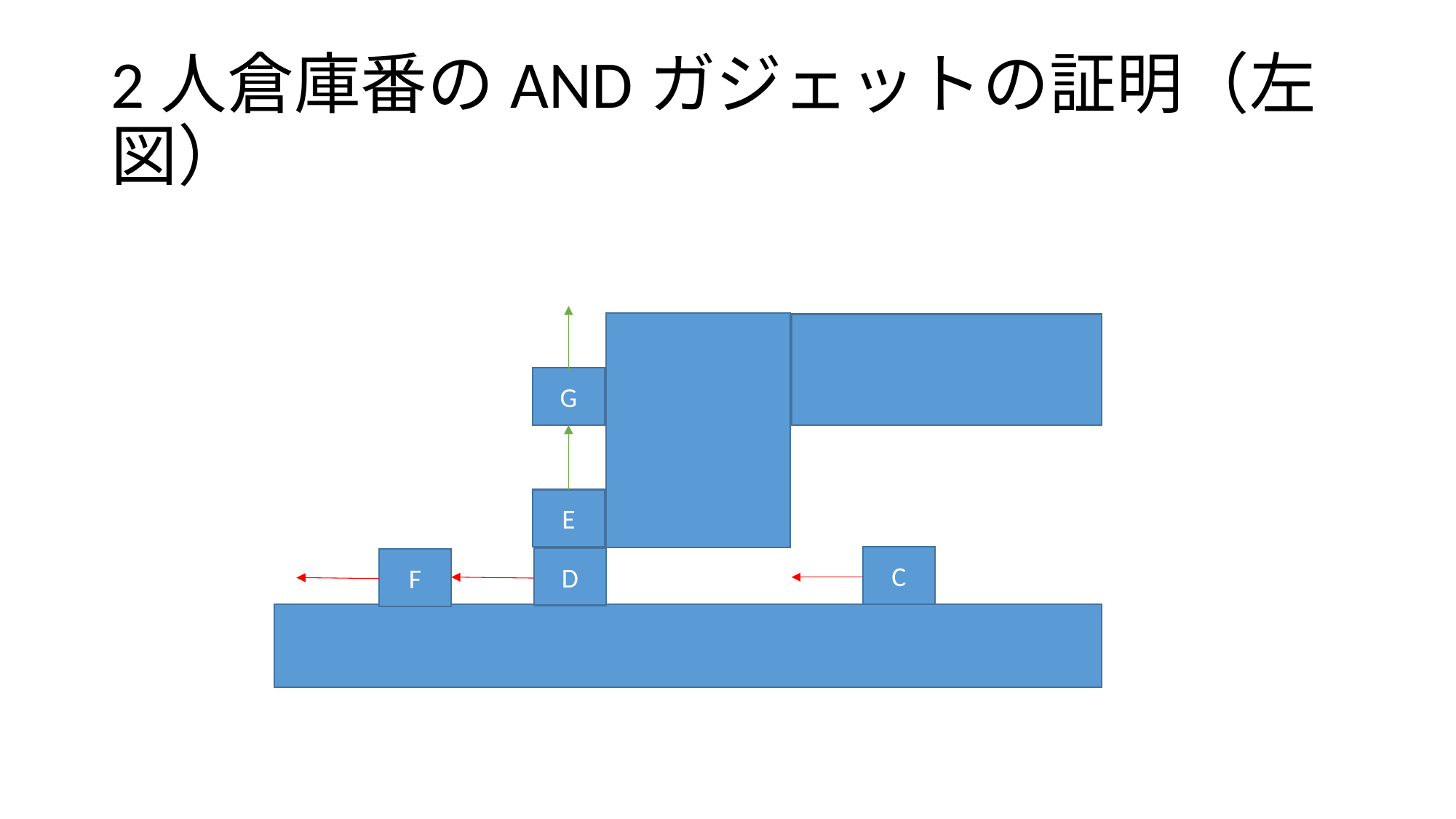

# 2人倉庫番のANDガジェットの証明（左図）

G
E
C
D
F